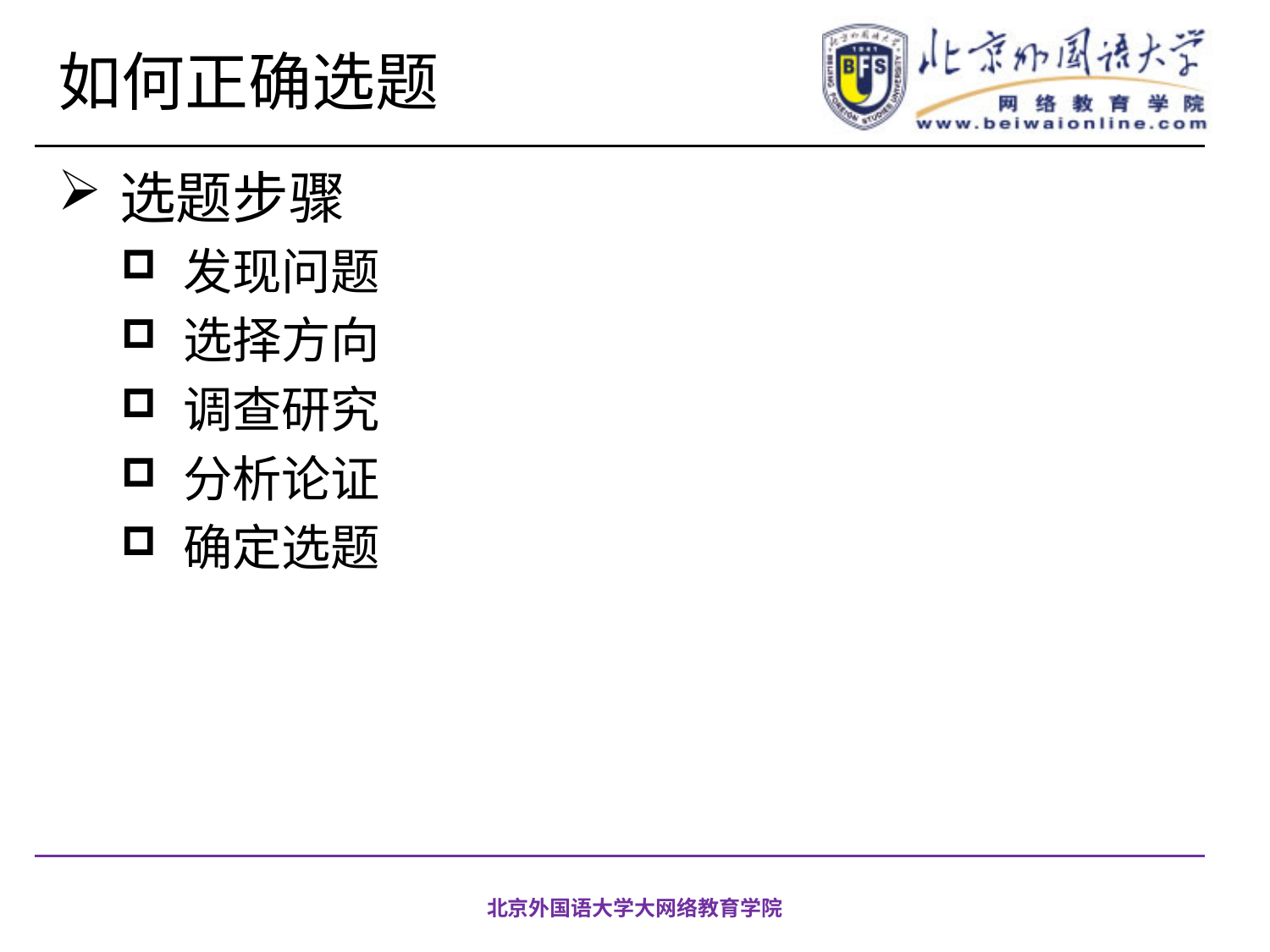

# 如何正确选题
选题步骤
发现问题
选择方向
调查研究
分析论证
确定选题

北京外国语大学大网络教育学院
7